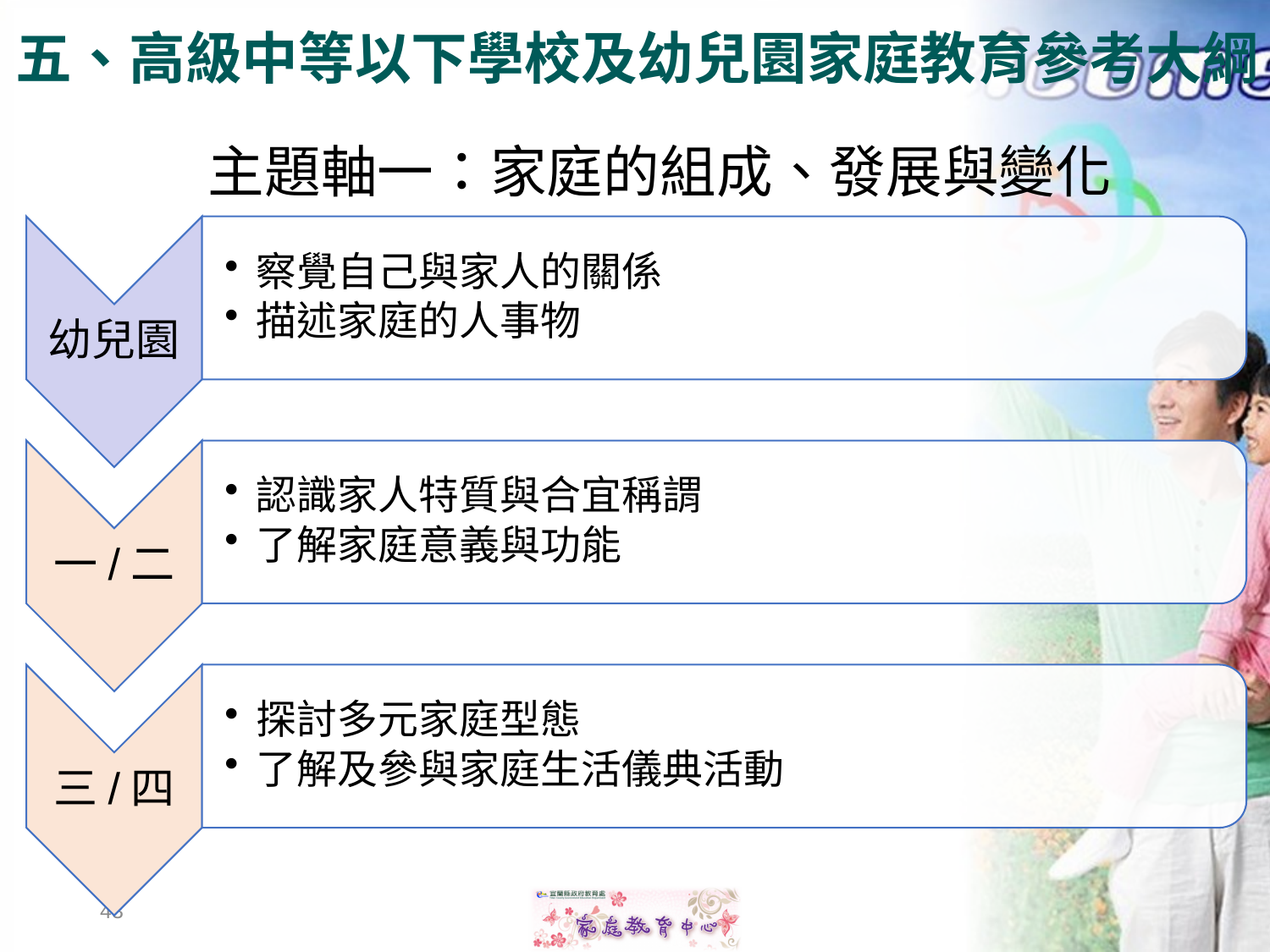

五、高級中等以下學校及幼兒園家庭教育參考大綱
主題軸一：家庭的組成、發展與變化
幼兒園
察覺自己與家人的關係
描述家庭的人事物
一/二
認識家人特質與合宜稱謂
了解家庭意義與功能
三/四
探討多元家庭型態
了解及參與家庭生活儀典活動
43